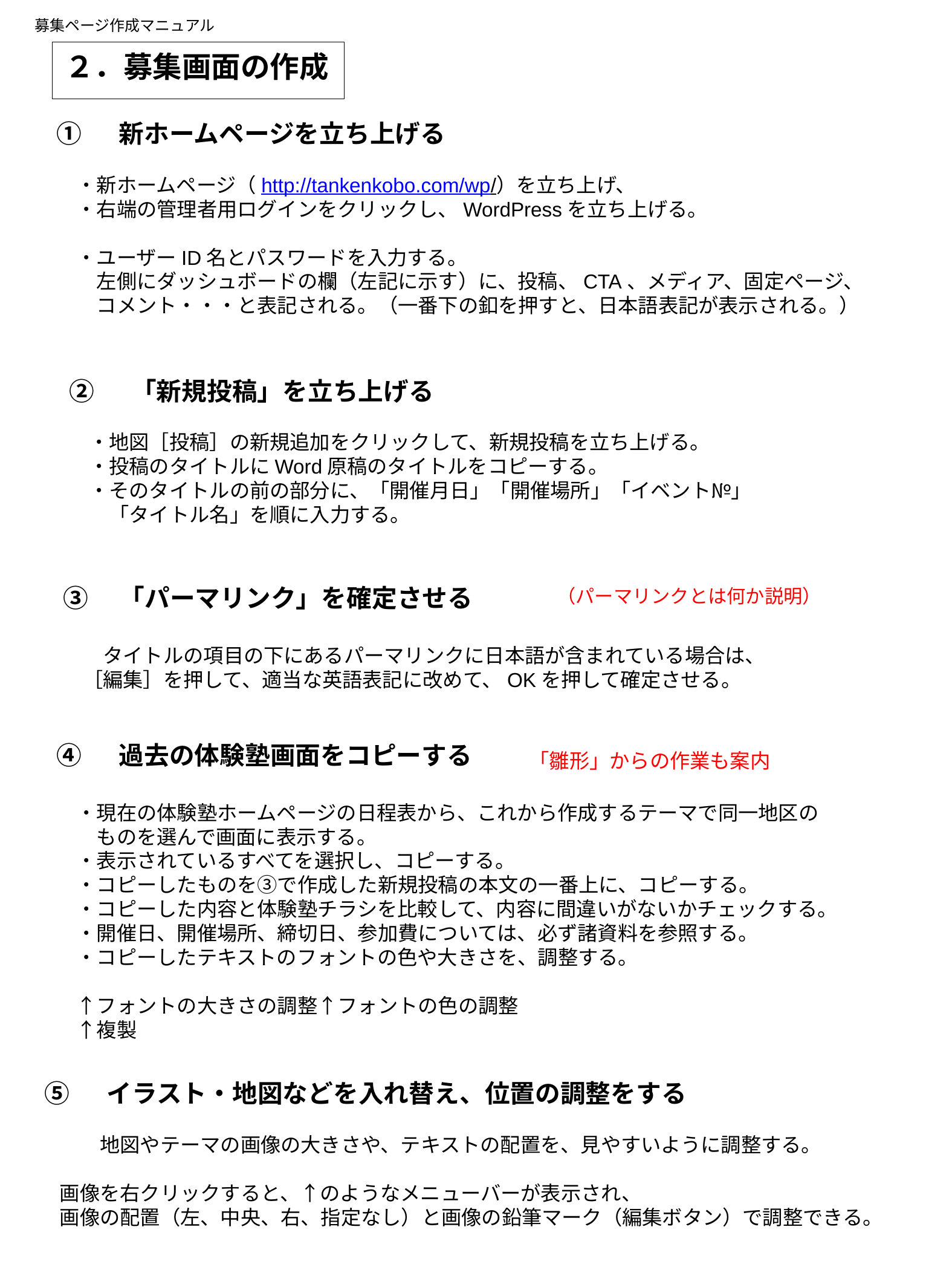

# 募集ページ作成マニュアル
２．募集画面の作成
① 　新ホームページを立ち上げる

　・新ホームページ（http://tankenkobo.com/wp/）を立ち上げ、
　・右端の管理者用ログインをクリックし、WordPressを立ち上げる。

　・ユーザーID名とパスワードを入力する。
　　左側にダッシュボードの欄（左記に示す）に、投稿、CTA、メディア、固定ページ、
　　コメント・・・と表記される。（一番下の釦を押すと、日本語表記が表示される。）
② 　「新規投稿」を立ち上げる

　・地図［投稿］の新規追加をクリックして、新規投稿を立ち上げる。
　・投稿のタイトルにWord原稿のタイトルをコピーする。
　・そのタイトルの前の部分に、「開催月日」「開催場所」「イベント№」
　　「タイトル名」を順に入力する。
③　「パーマリンク」を確定させる

　　タイトルの項目の下にあるパーマリンクに日本語が含まれている場合は、
　［編集］を押して、適当な英語表記に改めて、OKを押して確定させる。
（パーマリンクとは何か説明）
④ 　過去の体験塾画面をコピーする

　・現在の体験塾ホームページの日程表から、これから作成するテーマで同一地区の
　　ものを選んで画面に表示する。
　・表示されているすべてを選択し、コピーする。
　・コピーしたものを③で作成した新規投稿の本文の一番上に、コピーする。
　・コピーした内容と体験塾チラシを比較して、内容に間違いがないかチェックする。
　・開催日、開催場所、締切日、参加費については、必ず諸資料を参照する。
　・コピーしたテキストのフォントの色や大きさを、調整する。

　↑フォントの大きさの調整↑フォントの色の調整
　↑複製
「雛形」からの作業も案内
 ⑤ 　イラスト・地図などを入れ替え、位置の調整をする

　　　地図やテーマの画像の大きさや、テキストの配置を、見やすいように調整する。

　画像を右クリックすると、↑のようなメニューバーが表示され、
　画像の配置（左、中央、右、指定なし）と画像の鉛筆マーク（編集ボタン）で調整できる。